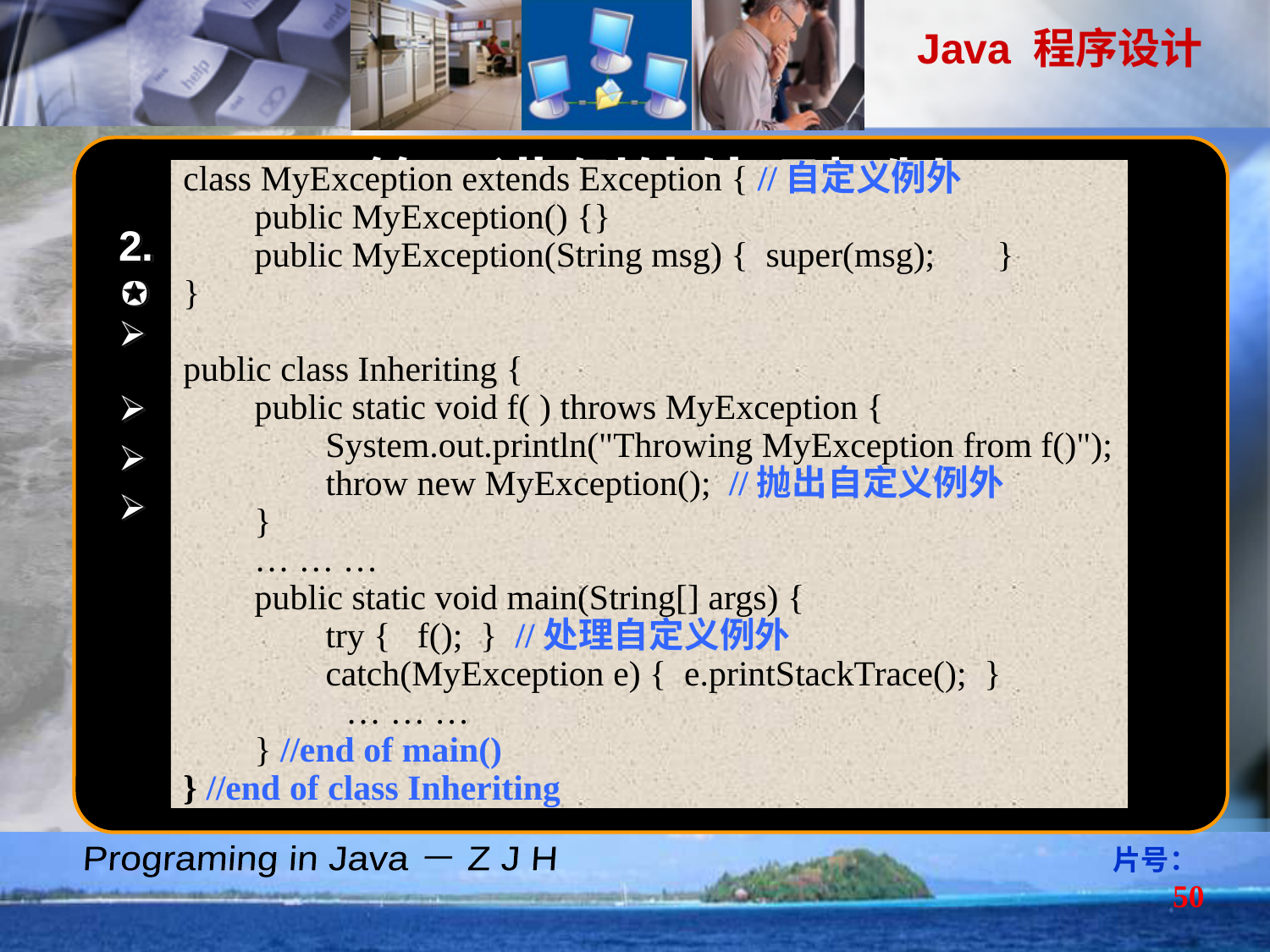

第四讲 例外处理机制
class MyException extends Exception { //自定义例外
        public MyException() {}
        public MyException(String msg) {  super(msg);       }
}

public class Inheriting {
        public static void f( ) throws MyException {
                System.out.println("Throwing MyException from f()");
                throw new MyException();  //抛出自定义例外
        }
        … … …
        public static void main(String[] args) {
                try {   f();  }  //处理自定义例外
                catch(MyException e) {  e.printStackTrace();  }
	    … … …
        } //end of main()
} //end of class Inheriting
Java中错误类型及其处理方式
Java自定义例外
必须从Java已有定义的例外类继承，如Exception、IOException等
可扩展构造函数、变量和方法。
例如：
课堂实例演示
片号：50